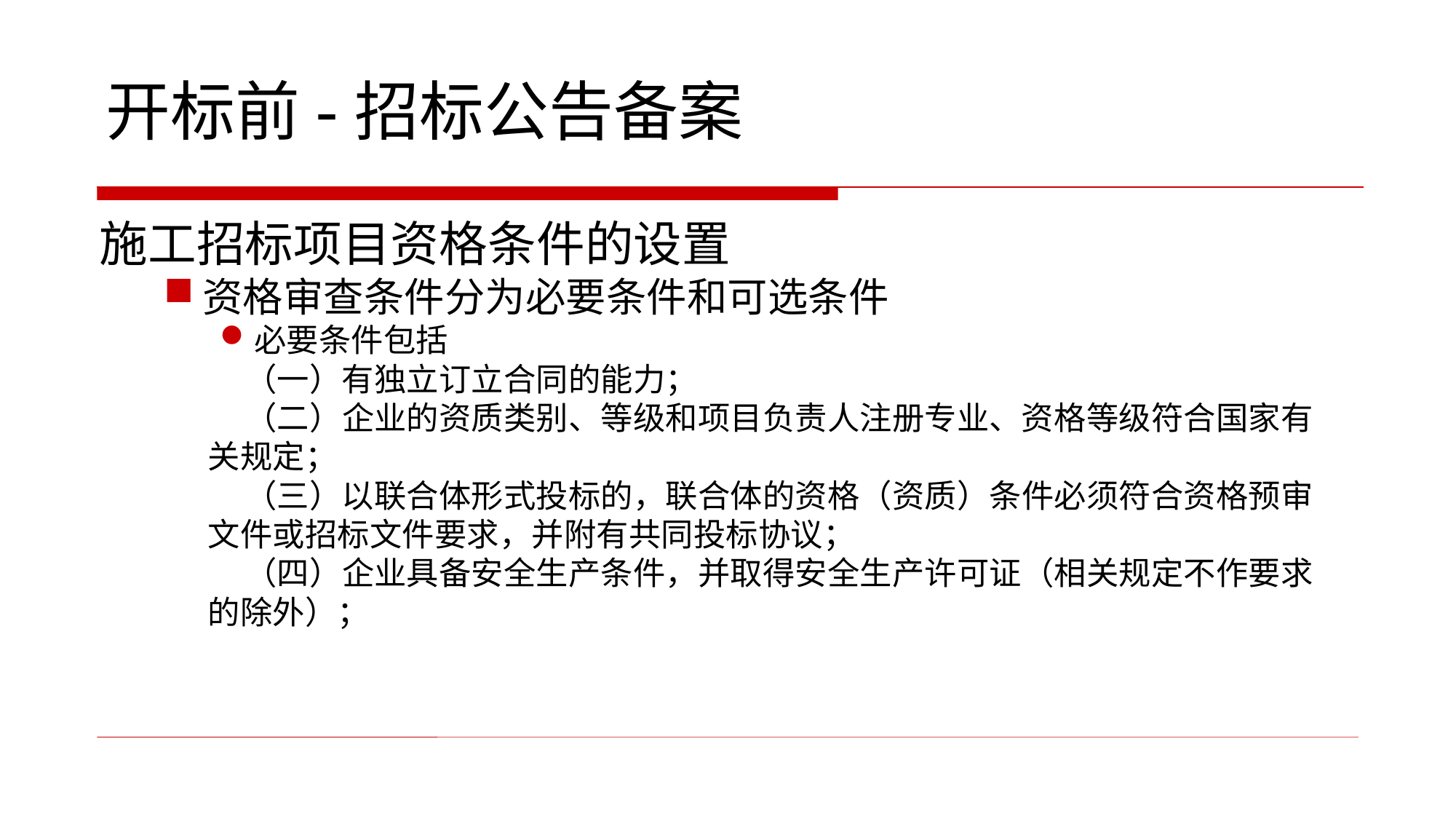

开标前-招标公告备案
施工招标项目资格条件的设置
资格审查条件分为必要条件和可选条件
必要条件包括
    （一）有独立订立合同的能力；
    （二）企业的资质类别、等级和项目负责人注册专业、资格等级符合国家有关规定；
    （三）以联合体形式投标的，联合体的资格（资质）条件必须符合资格预审文件或招标文件要求，并附有共同投标协议；
    （四）企业具备安全生产条件，并取得安全生产许可证（相关规定不作要求的除外）；